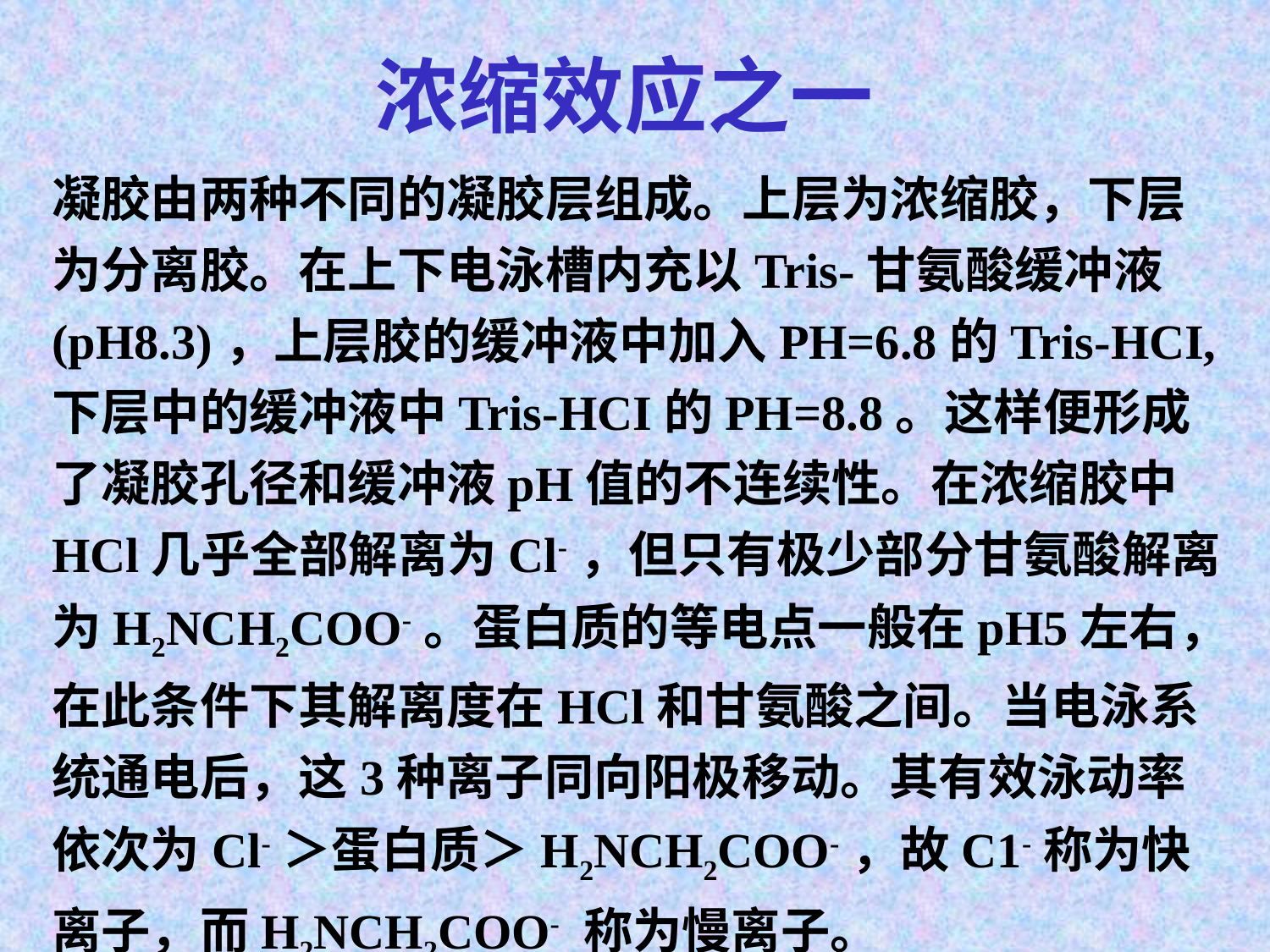

浓缩效应之一
凝胶由两种不同的凝胶层组成。上层为浓缩胶，下层为分离胶。在上下电泳槽内充以Tris-甘氨酸缓冲液(pH8.3)，上层胶的缓冲液中加入PH=6.8的Tris-HCI,下层中的缓冲液中Tris-HCI的PH=8.8。这样便形成了凝胶孔径和缓冲液pH值的不连续性。在浓缩胶中 HCl几乎全部解离为Cl-，但只有极少部分甘氨酸解离为H2NCH2COO-。蛋白质的等电点一般在pH5左右，在此条件下其解离度在HCl和甘氨酸之间。当电泳系统通电后，这3种离子同向阳极移动。其有效泳动率依次为Cl-＞蛋白质＞H2NCH2COO-，故C1-称为快离子，而H2NCH2COO- 称为慢离子。